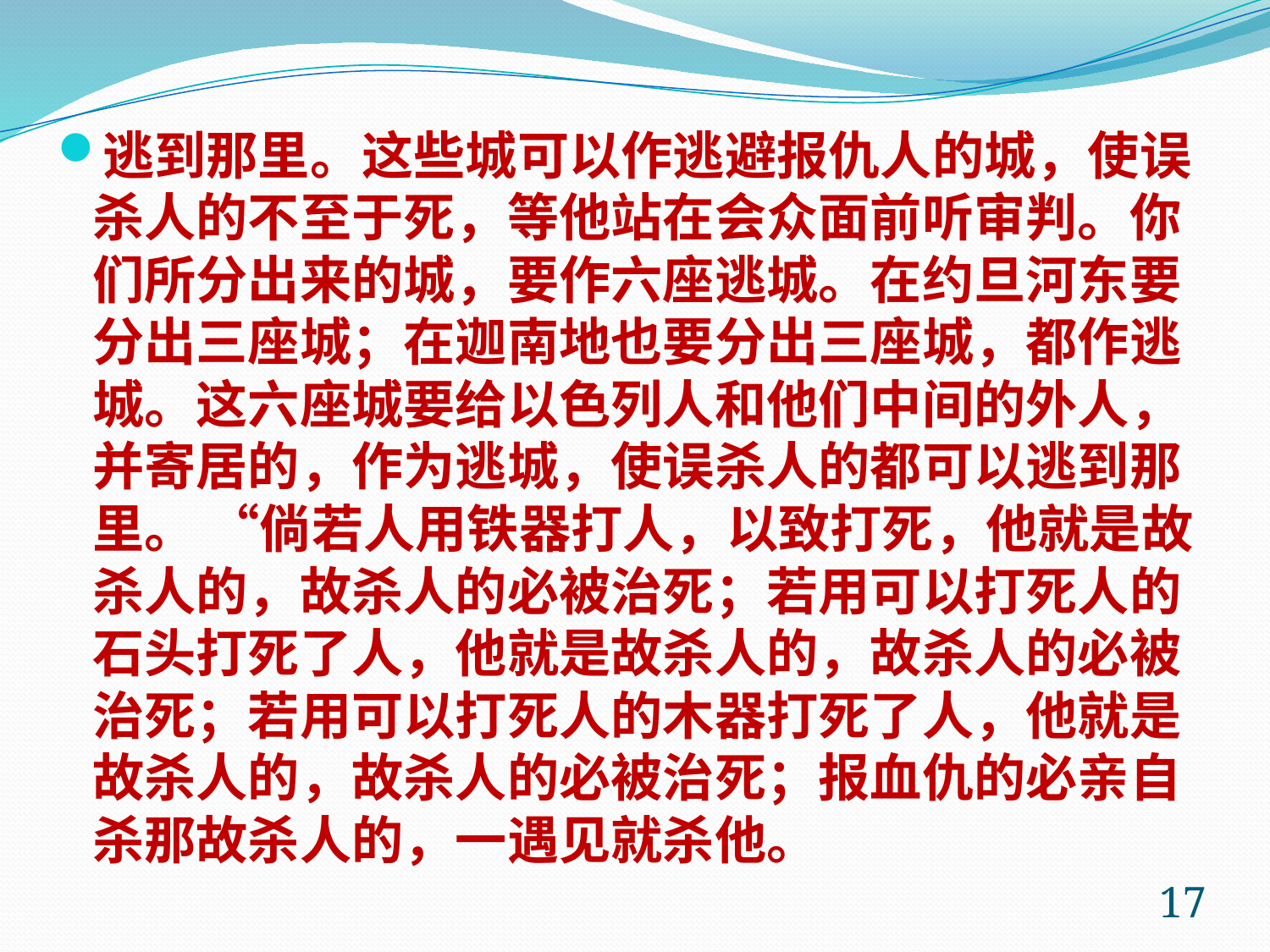

逃到那里。这些城可以作逃避报仇人的城，使误杀人的不至于死，等他站在会众面前听审判。你们所分出来的城，要作六座逃城。在约旦河东要分出三座城；在迦南地也要分出三座城，都作逃城。这六座城要给以色列人和他们中间的外人，并寄居的，作为逃城，使误杀人的都可以逃到那里。 “倘若人用铁器打人，以致打死，他就是故杀人的，故杀人的必被治死；若用可以打死人的石头打死了人，他就是故杀人的，故杀人的必被治死；若用可以打死人的木器打死了人，他就是故杀人的，故杀人的必被治死；报血仇的必亲自杀那故杀人的，一遇见就杀他。

17